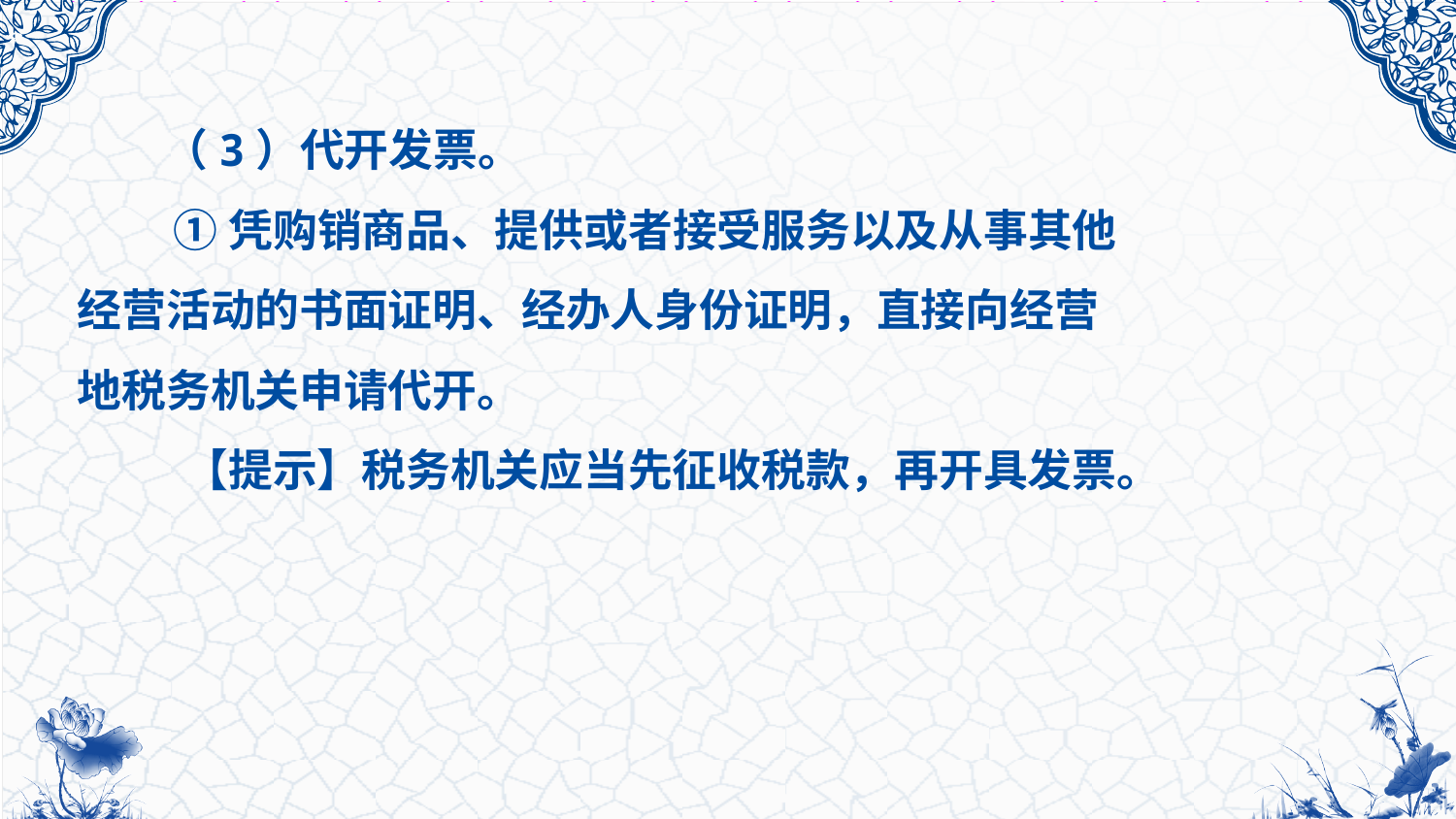

（3）代开发票。
 ①凭购销商品、提供或者接受服务以及从事其他经营活动的书面证明、经办人身份证明，直接向经营地税务机关申请代开。
 【提示】税务机关应当先征收税款，再开具发票。